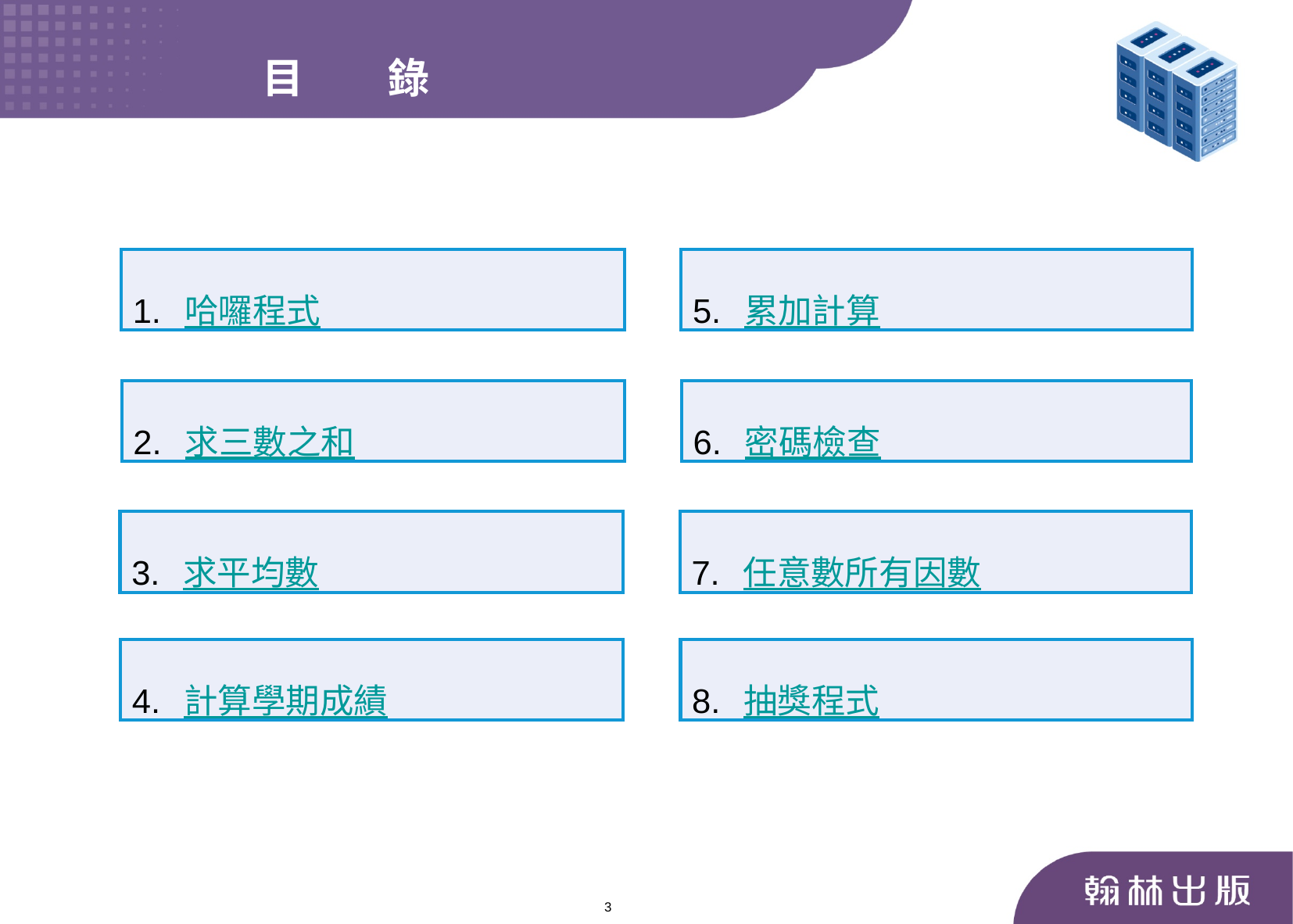

目         錄
1. 哈囉程式
5. 累加計算
2. 求三數之和
6. 密碼檢查
3. 求平均數
7. 任意數所有因數
4. 計算學期成績
8. 抽獎程式
3